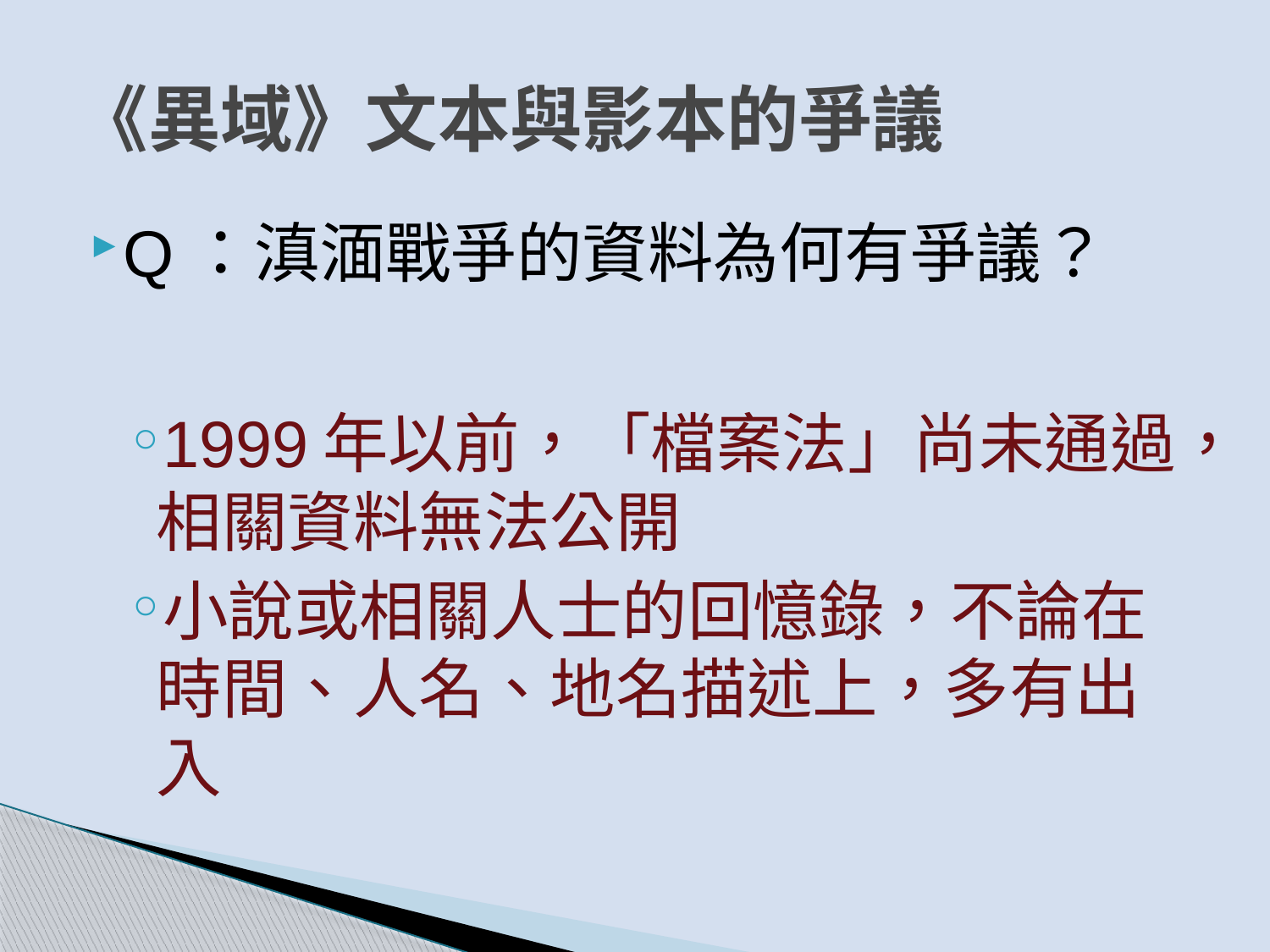

# 《異域》文本與影本的爭議
Q：滇湎戰爭的資料為何有爭議？

1999年以前，「檔案法」尚未通過，相關資料無法公開
小說或相關人士的回憶錄，不論在時間、人名、地名描述上，多有出入